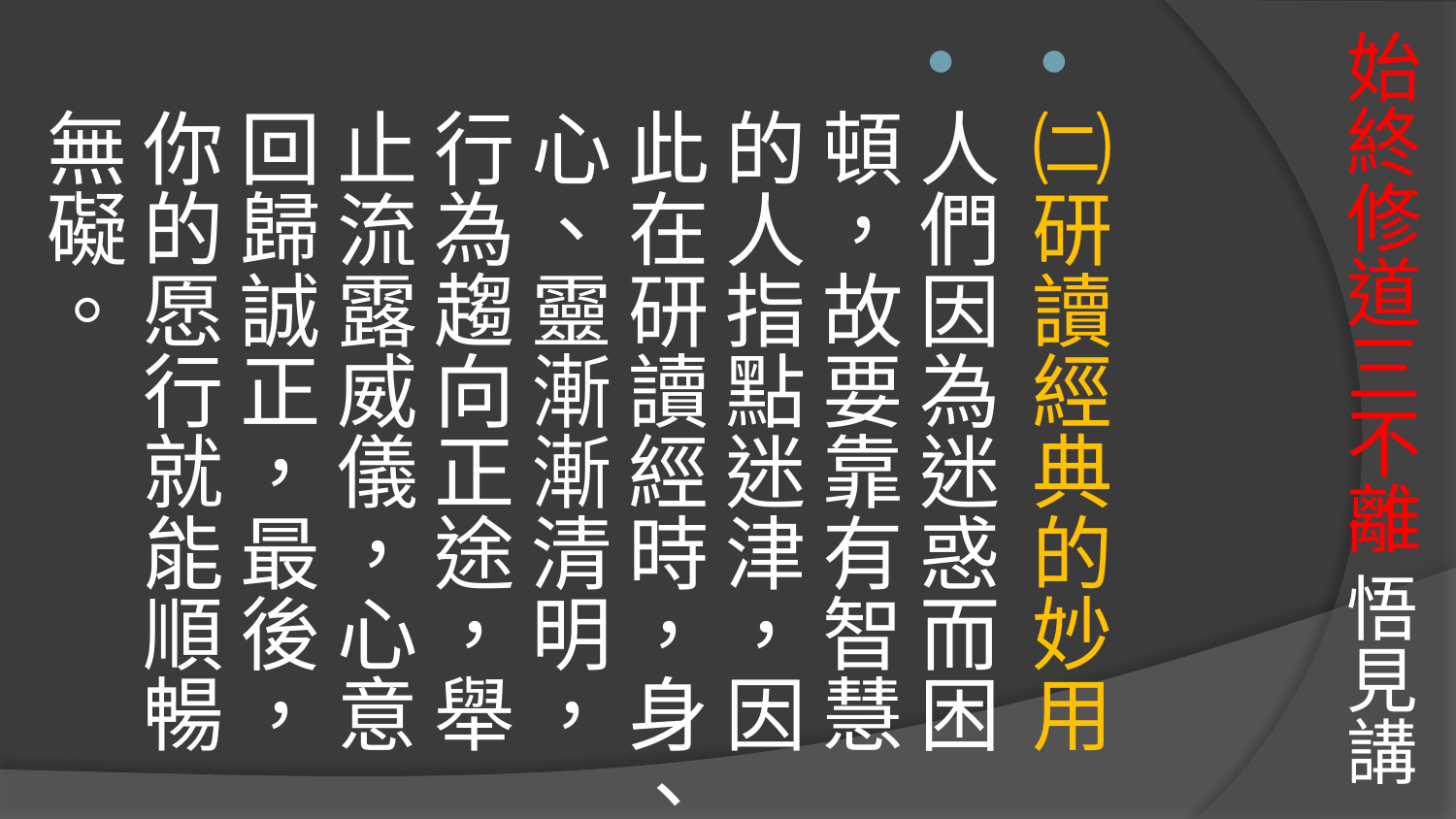

# 始終修道三不離 悟見講
㈡研讀經典的妙用
人們因為迷惑而困頓，故要靠有智慧的人指點迷津，因此在研讀經時，身、心、靈漸漸清明，行為趨向正途，舉止流露威儀，心意回歸誠正，最後，你的愿行就能順暢無礙。